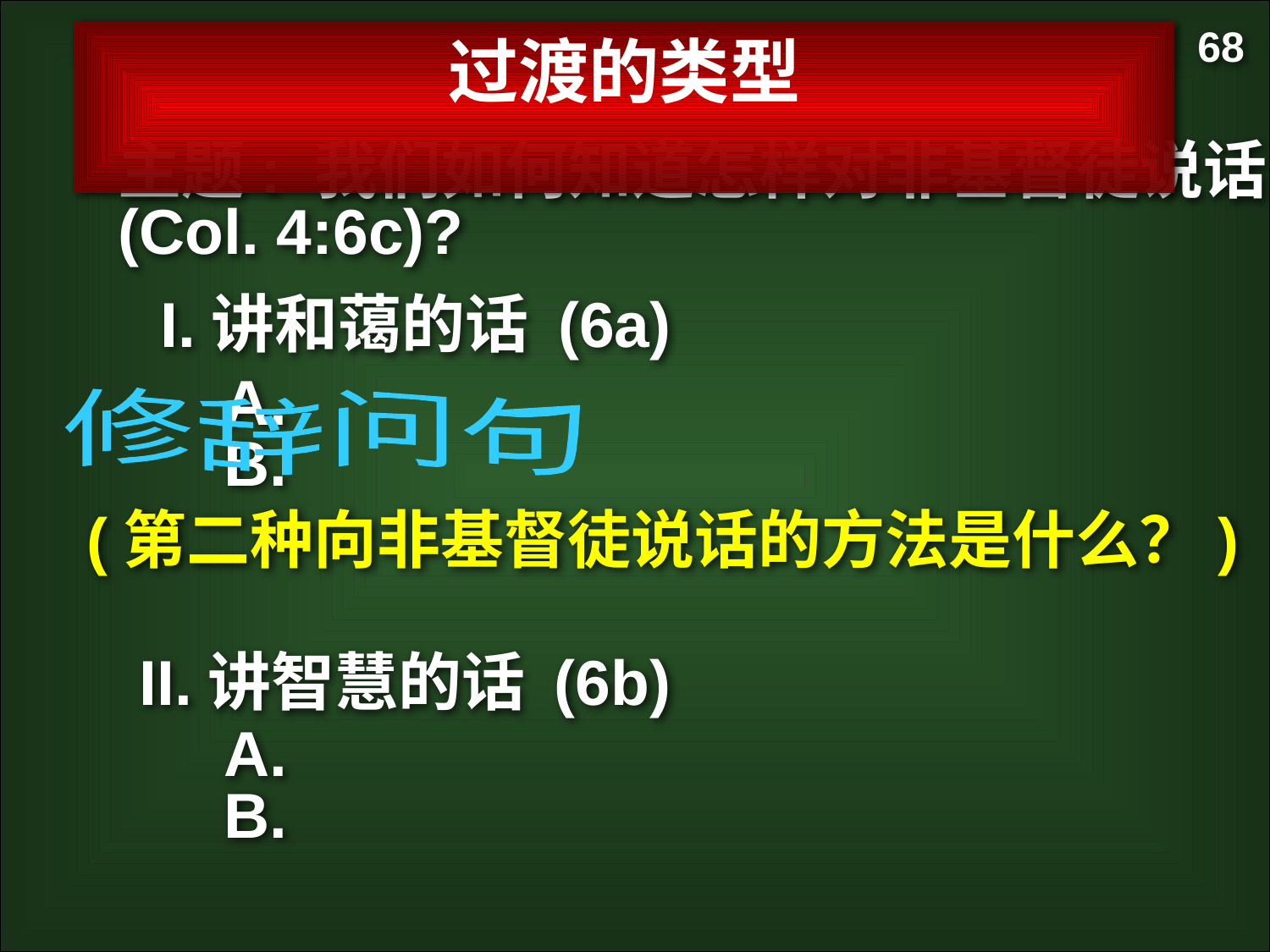

68
过渡的类型
主题: 我们如何知道怎样对非基督徒说话 (Col. 4:6c)?
I.讲和蔼的话 (6a)
A.
B.
修辞问句
(第二种向非基督徒说话的方法是什么？)
II.讲智慧的话 (6b)
A.
B.